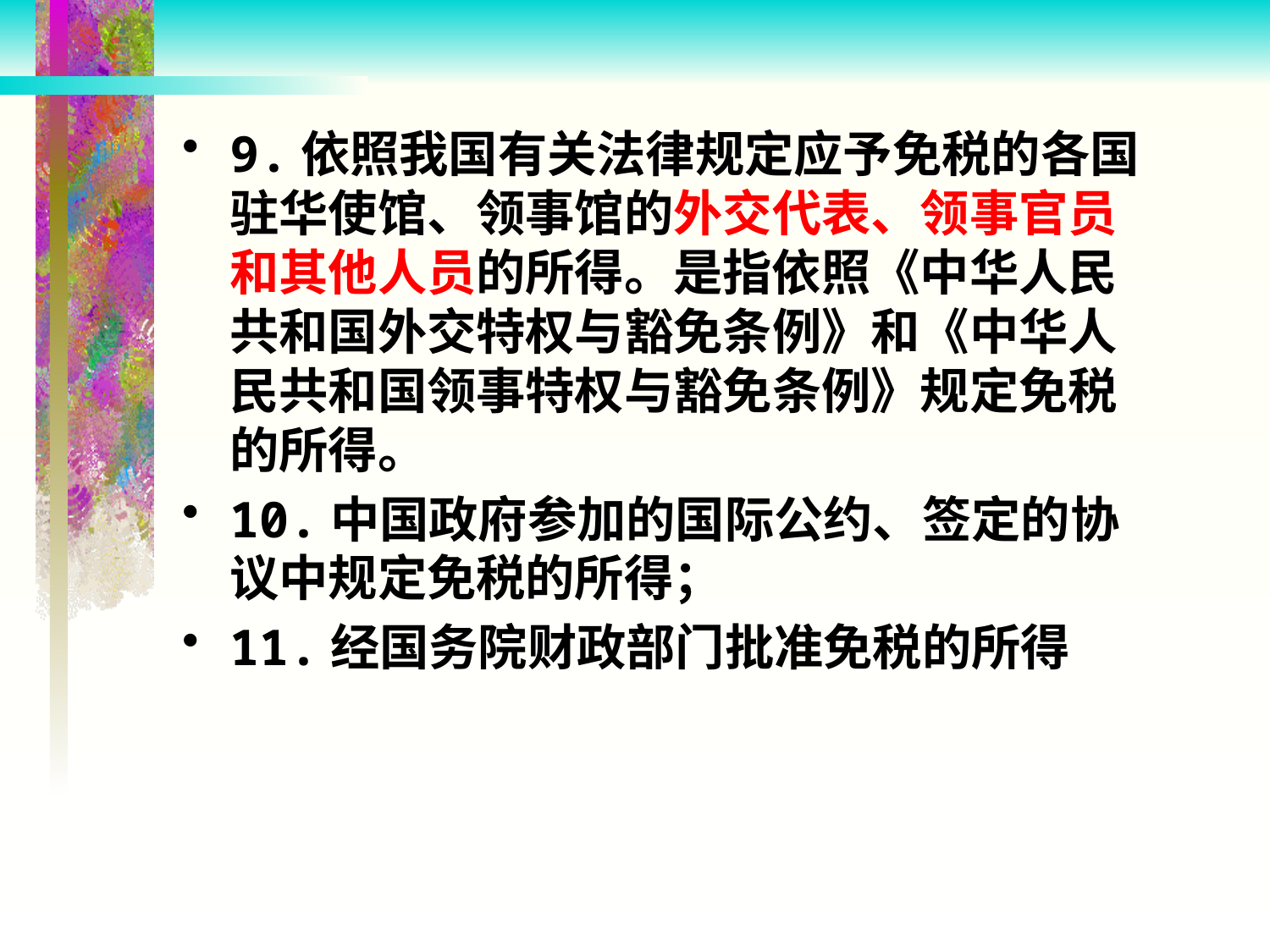

9.依照我国有关法律规定应予免税的各国驻华使馆、领事馆的外交代表、领事官员和其他人员的所得。是指依照《中华人民共和国外交特权与豁免条例》和《中华人民共和国领事特权与豁免条例》规定免税的所得。
10.中国政府参加的国际公约、签定的协议中规定免税的所得；
11.经国务院财政部门批准免税的所得